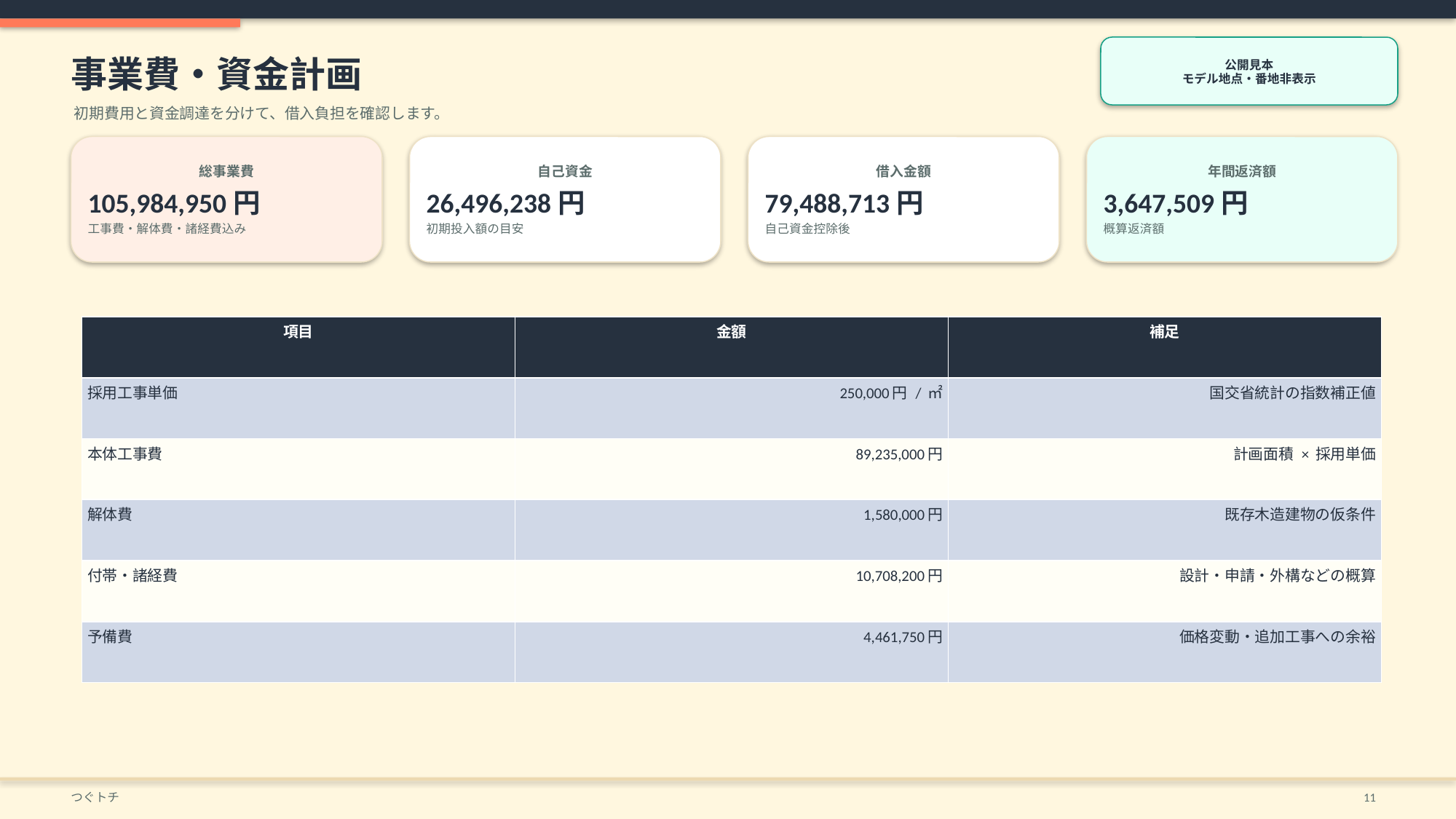

公開見本
モデル地点・番地非表示
事業費・資金計画
初期費用と資金調達を分けて、借入負担を確認します。
総事業費
105,984,950円
工事費・解体費・諸経費込み
自己資金
26,496,238円
初期投入額の目安
借入金額
79,488,713円
自己資金控除後
年間返済額
3,647,509円
概算返済額
| 項目 | 金額 | 補足 |
| --- | --- | --- |
| 採用工事単価 | 250,000円 / ㎡ | 国交省統計の指数補正値 |
| 本体工事費 | 89,235,000円 | 計画面積 × 採用単価 |
| 解体費 | 1,580,000円 | 既存木造建物の仮条件 |
| 付帯・諸経費 | 10,708,200円 | 設計・申請・外構などの概算 |
| 予備費 | 4,461,750円 | 価格変動・追加工事への余裕 |

つぐトチ
11